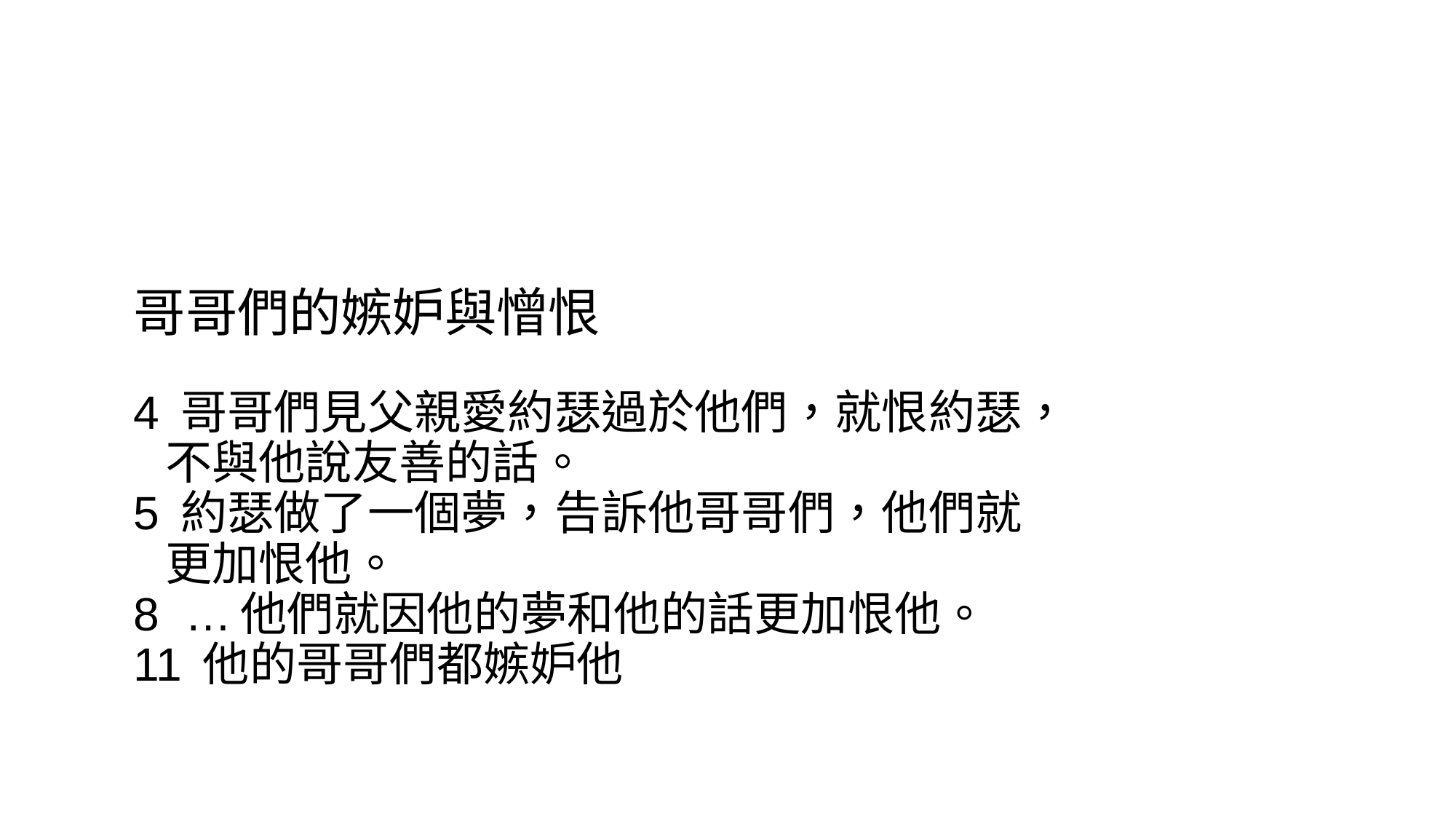

# 哥哥們的嫉妒與憎恨 4 哥哥們見父親愛約瑟過於他們，就恨約瑟， 不與他說友善的話。 5 約瑟做了一個夢，告訴他哥哥們，他們就 更加恨他。 8  …他們就因他的夢和他的話更加恨他。 11 他的哥哥們都嫉妒他